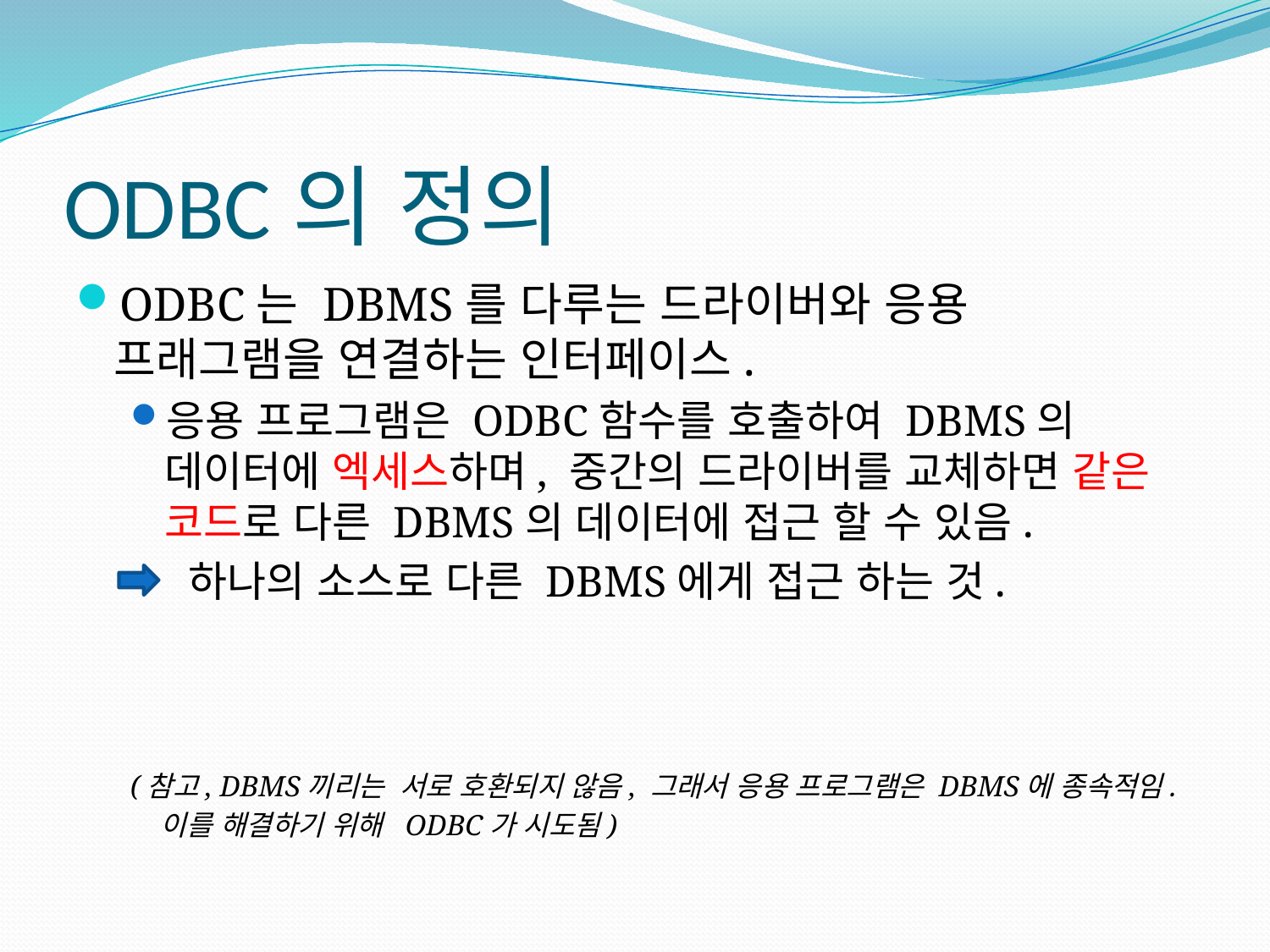

# ODBC의 정의
ODBC는 DBMS를 다루는 드라이버와 응용 프래그램을 연결하는 인터페이스.
응용 프로그램은 ODBC함수를 호출하여 DBMS의 데이터에 엑세스하며, 중간의 드라이버를 교체하면 같은 코드로 다른 DBMS의 데이터에 접근 할 수 있음.
    하나의 소스로 다른 DBMS에게 접근 하는 것.

(참고, DBMS끼리는  서로 호환되지 않음, 그래서 응용 프로그램은 DBMS에 종속적임.
   이를 해결하기 위해  ODBC가 시도됨)